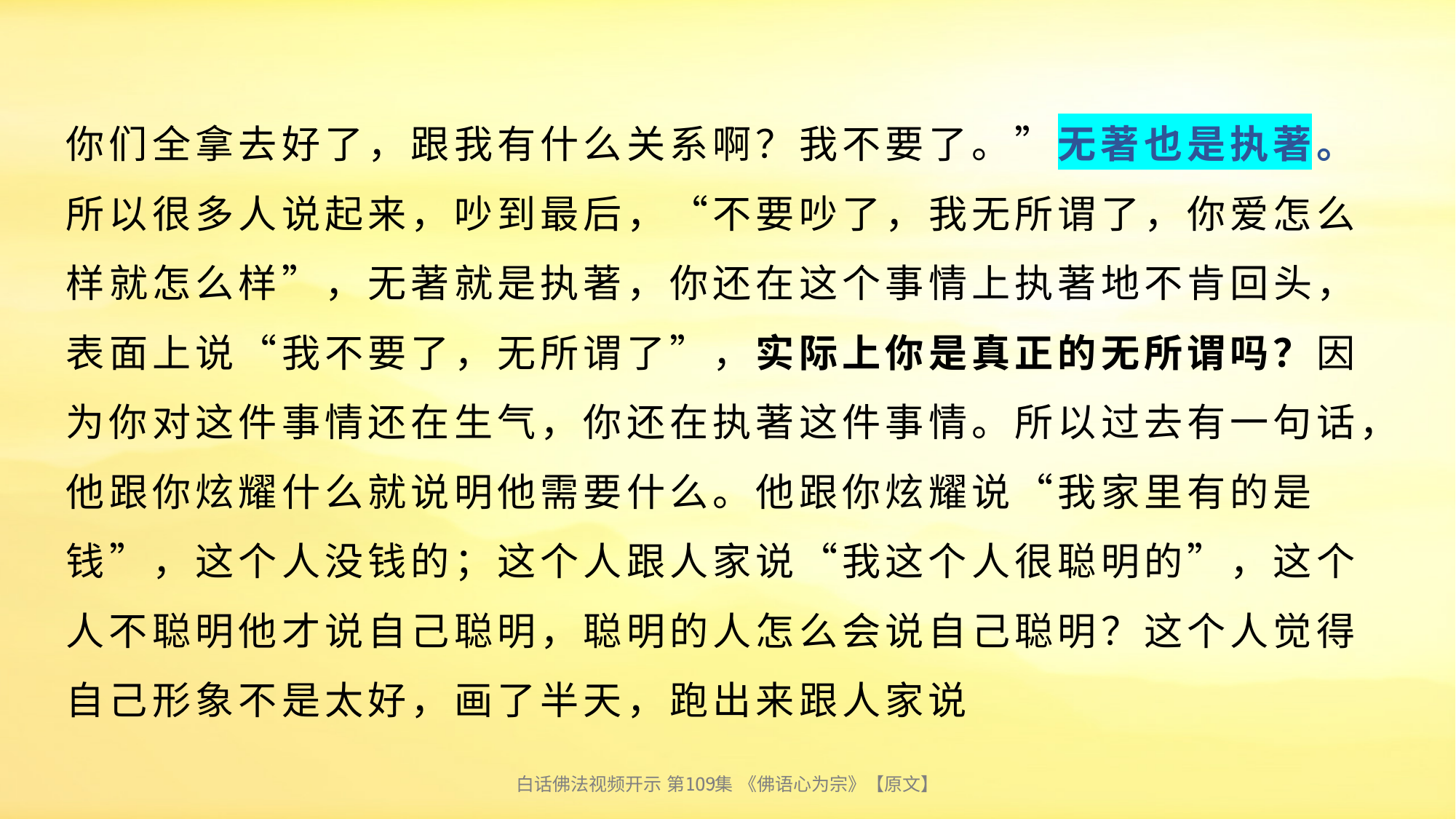

# 你们全拿去好了，跟我有什么关系啊？我不要了。”无著也是执著。所以很多人说起来，吵到最后，“不要吵了，我无所谓了，你爱怎么样就怎么样”，无著就是执著，你还在这个事情上执著地不肯回头，表面上说“我不要了，无所谓了”，实际上你是真正的无所谓吗？因为你对这件事情还在生气，你还在执著这件事情。所以过去有一句话，他跟你炫耀什么就说明他需要什么。他跟你炫耀说“我家里有的是钱”，这个人没钱的；这个人跟人家说“我这个人很聪明的”，这个人不聪明他才说自己聪明，聪明的人怎么会说自己聪明？这个人觉得自己形象不是太好，画了半天，跑出来跟人家说
白话佛法视频开示 第109集 《佛语心为宗》【原文】